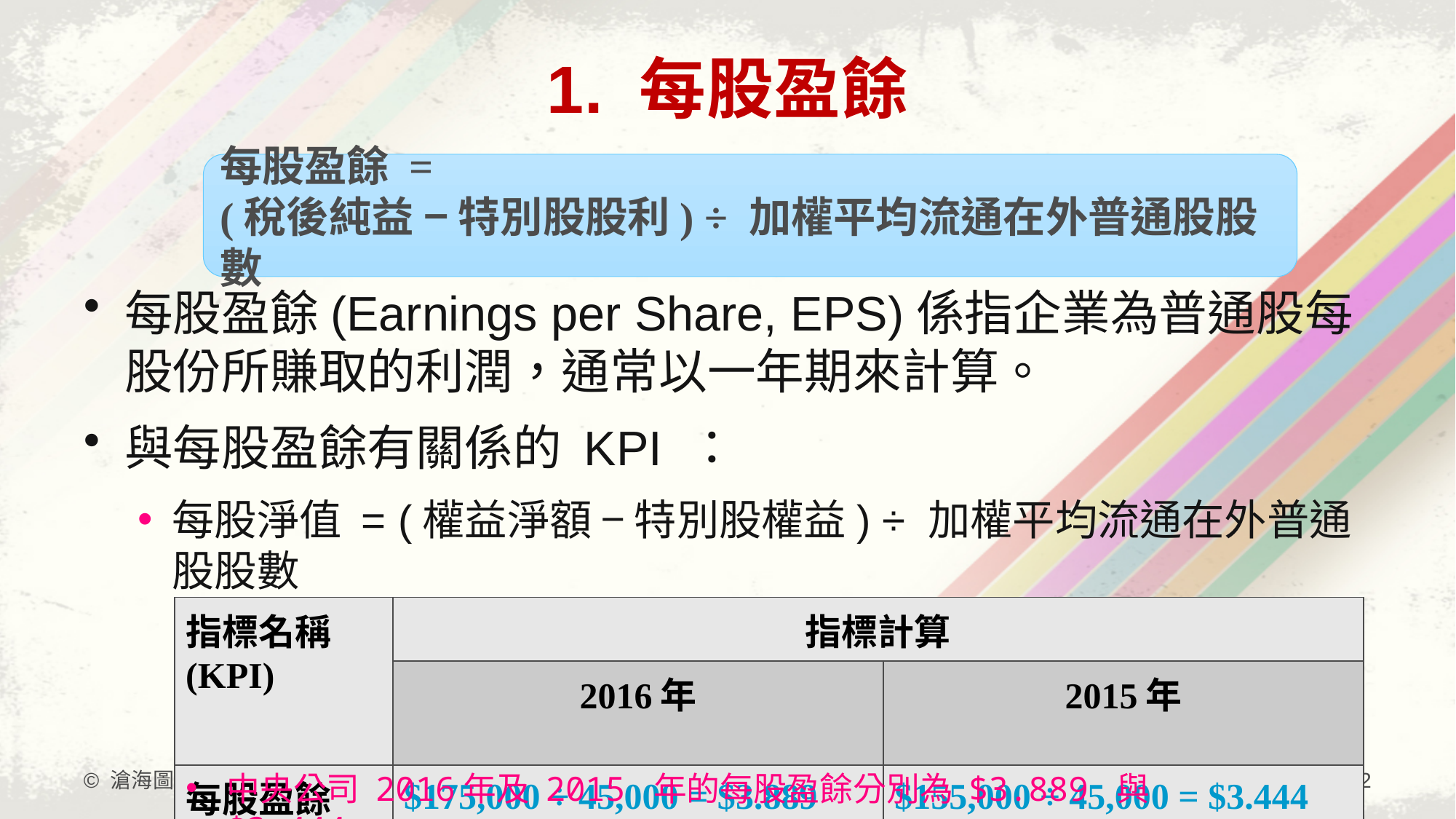

# 1. 每股盈餘
每股盈餘 =
(稅後純益 − 特別股股利) ÷ 加權平均流通在外普通股股數
每股盈餘(Earnings per Share, EPS)係指企業為普通股每股份所賺取的利潤，通常以一年期來計算。
與每股盈餘有關係的 KPI ：
每股淨值 = (權益淨額 − 特別股權益) ÷ 加權平均流通在外普通股股數

| 指標名稱 (KPI) | 指標計算 |  |
| --- | --- | --- |
|  | 2016年 | 2015年 |
| 每股盈餘 | $175,000 ÷ 45,000 = $3.889 | $155,000 ÷ 45,000 = $3.444 |
© 滄海圖書
92
中央公司 2016年及 2015 年的每股盈餘分別為 $3.889 與 $3.444 。